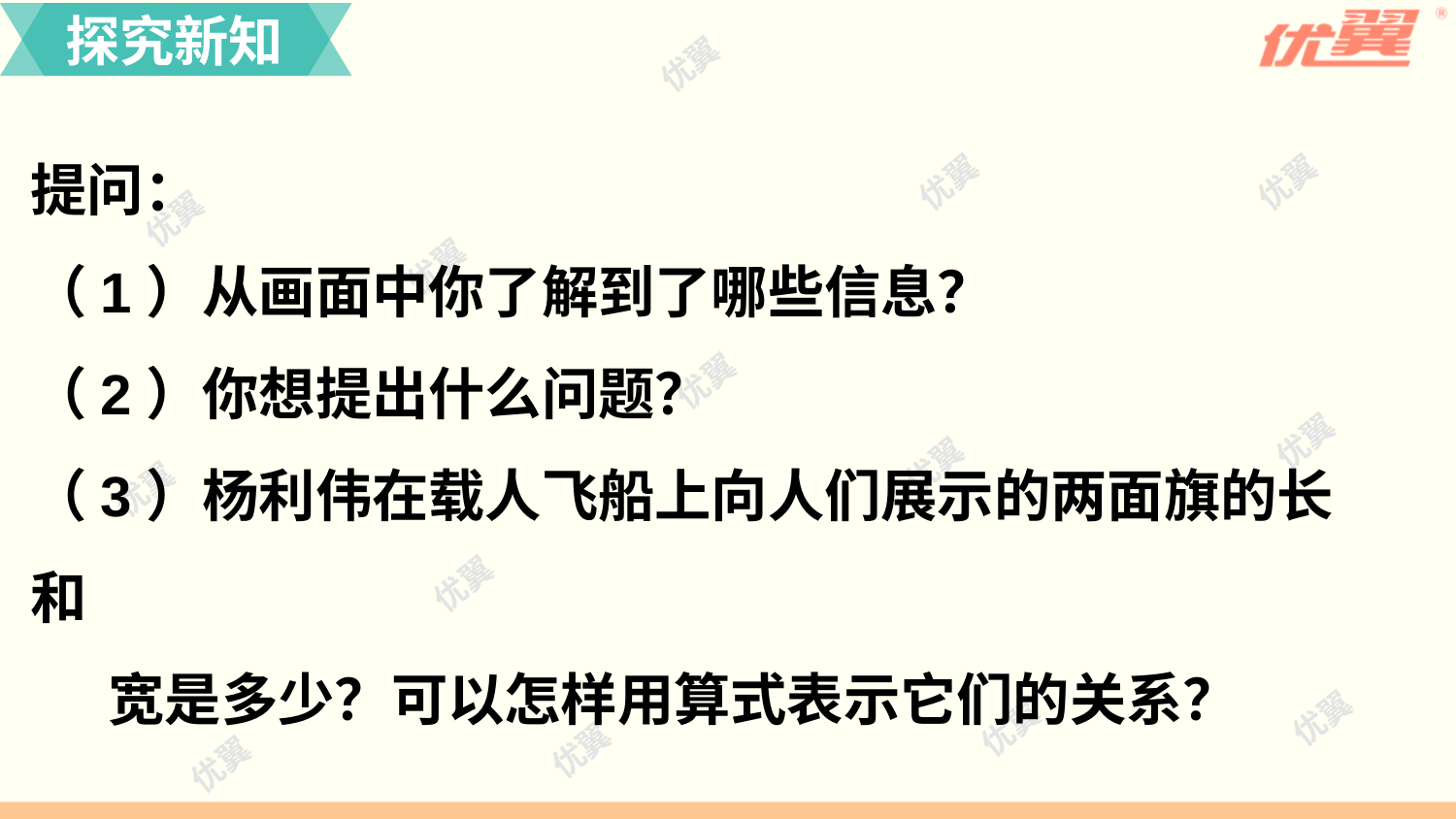

探究新知

提问：
（1）从画面中你了解到了哪些信息？
（2）你想提出什么问题？
（3）杨利伟在载人飞船上向人们展示的两面旗的长和
     宽是多少？可以怎样用算式表示它们的关系？